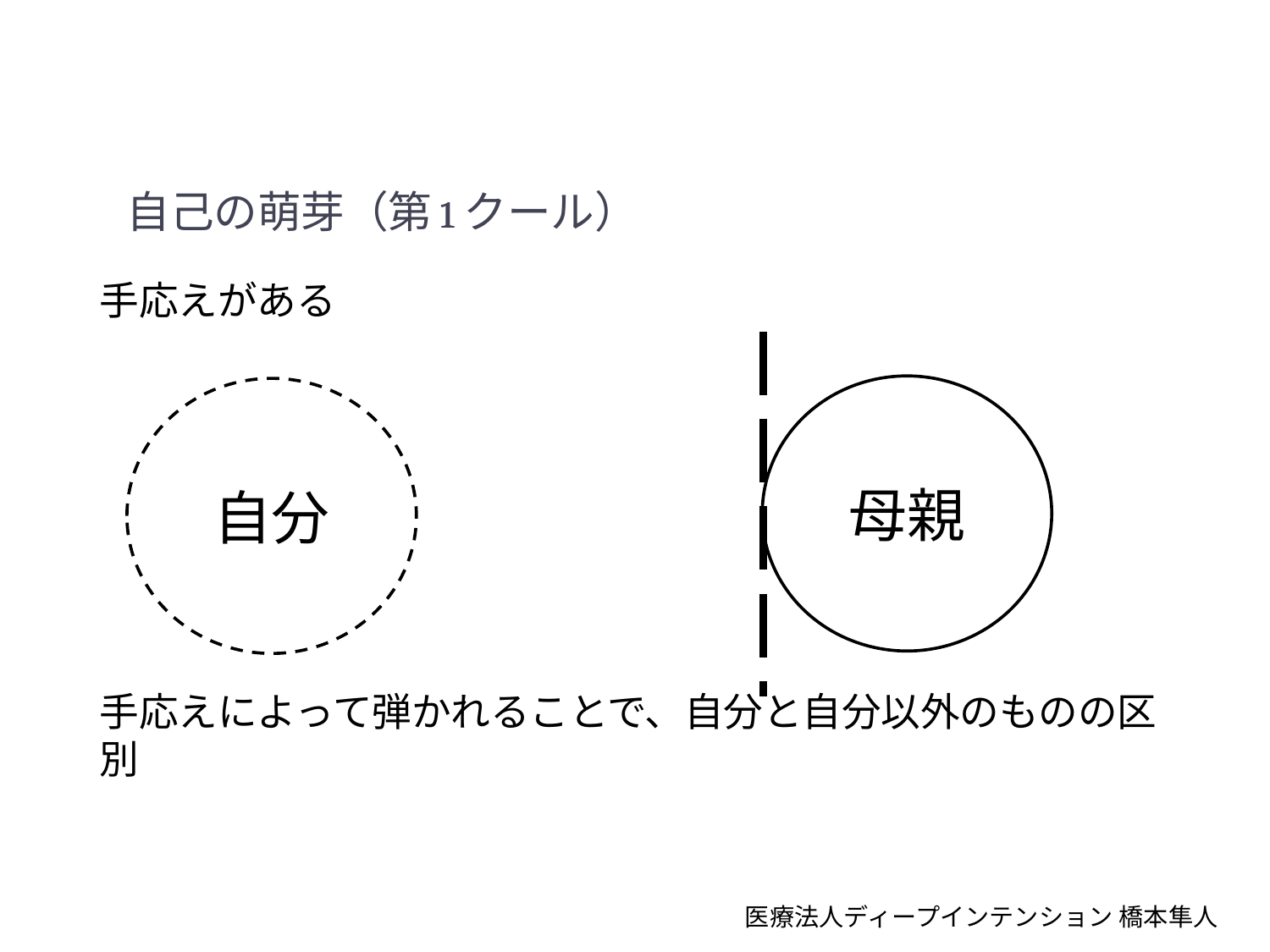

# 自己の萌芽（第1クール）
手応えがある

手応えによって弾かれることで、自分と自分以外のものの区別

母親
自分
医療法人ディープインテンション 橋本隼人